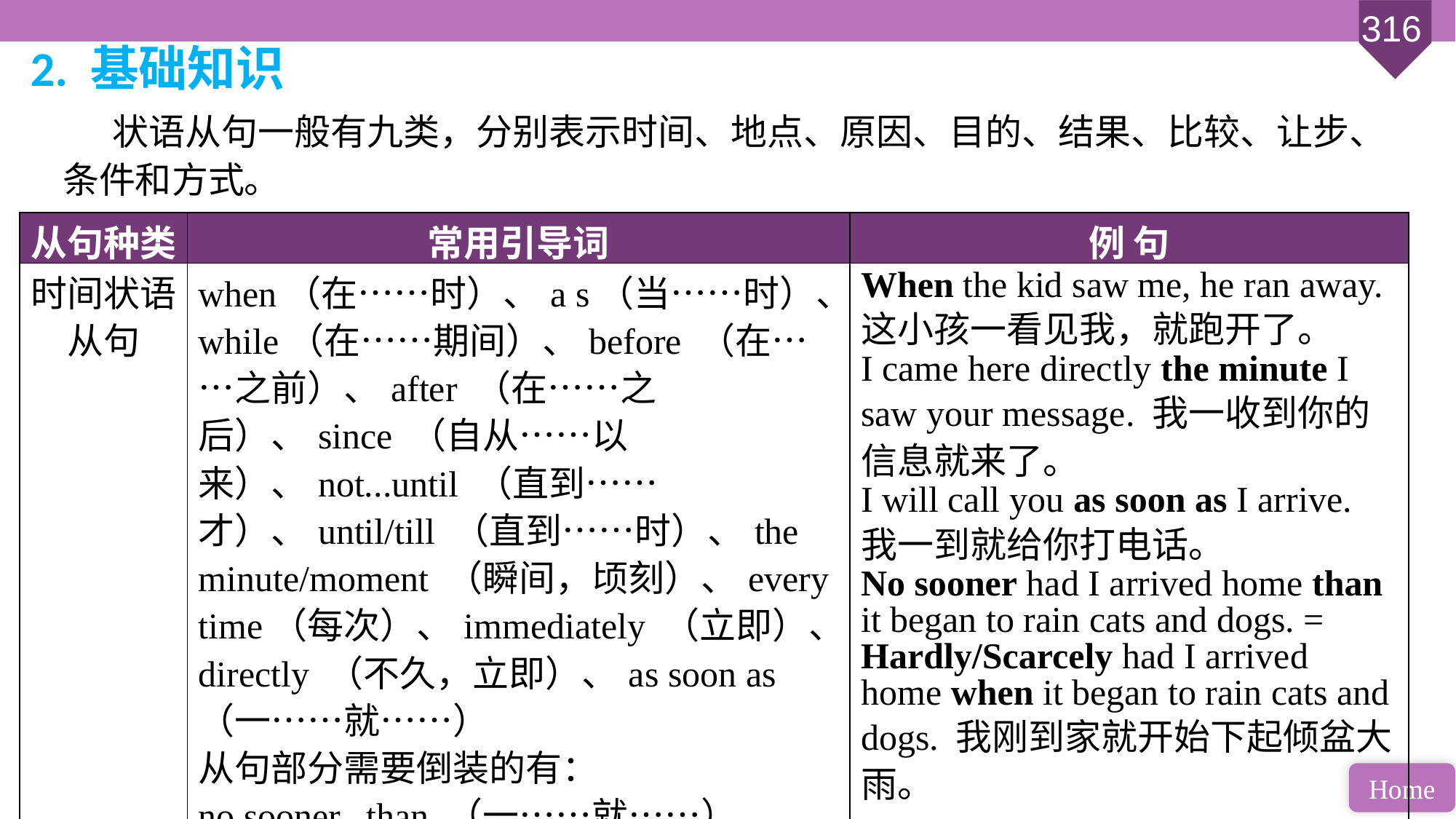

2. 基础知识
     状语从句一般有九类，分别表示时间、地点、原因、目的、结果、比较、让步、条件和方式。
| 从句种类 | 常用引导词 | 例 句 |
| --- | --- | --- |
| 时间状语 从句 | when（在……时）、a s（当……时）、while（在……期间）、before （在……之前）、after （在……之后）、since （自从……以来）、not...until （直到……才）、until/till （直到……时）、the minute/moment （瞬间，顷刻）、every time（每次）、immediately （立即）、directly （不久，立即）、as soon as （一……就……） 从句部分需要倒装的有： no sooner...than （一……就……）、 hardly/scarcely...when（刚一……就……） | When the kid saw me, he ran away. 这小孩一看见我，就跑开了。 I came here directly the minute I saw your message. 我一收到你的信息就来了。 I will call you as soon as I arrive. 我一到就给你打电话。 No sooner had I arrived home than it began to rain cats and dogs. = Hardly/Scarcely had I arrived home when it began to rain cats and dogs. 我刚到家就开始下起倾盆大雨。 |